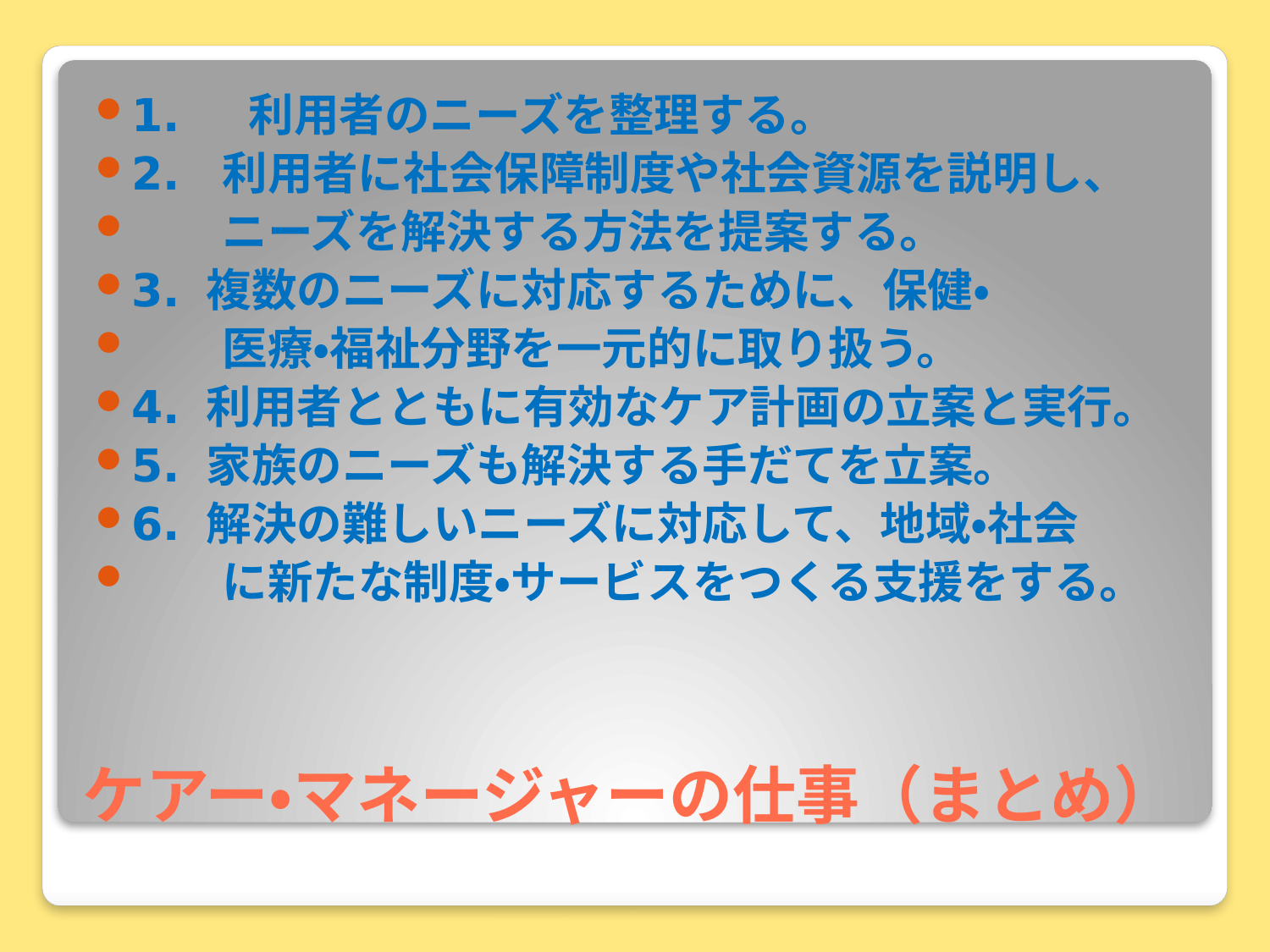

1. 	利用者のニーズを整理する。
2.  利用者に社会保障制度や社会資源を説明し、
　　ニーズを解決する方法を提案する。
3. 複数のニーズに対応するために、保健・
　　医療・福祉分野を一元的に取り扱う。
4. 利用者とともに有効なケア計画の立案と実行。
5. 家族のニーズも解決する手だてを立案。
6. 解決の難しいニーズに対応して、地域・社会
　　に新たな制度・サービスをつくる支援をする。
# ケアー・マネージャーの仕事（まとめ）